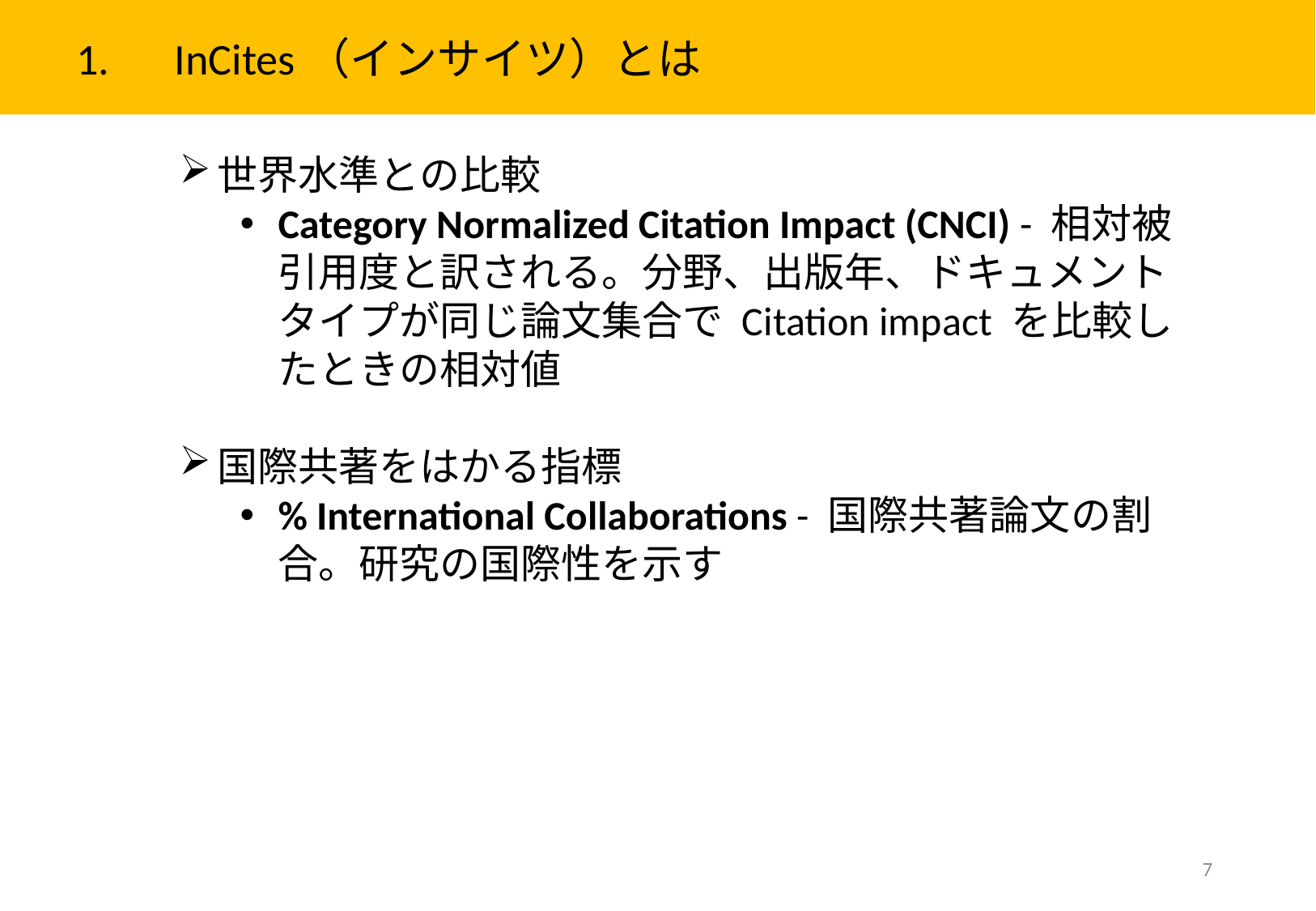

1.　InCites（インサイツ）とは
世界水準との比較
Category Normalized Citation Impact (CNCI) - 相対被引用度と訳される。分野、出版年、ドキュメントタイプが同じ論文集合で Citation impact を比較したときの相対値

国際共著をはかる指標
% International Collaborations - 国際共著論文の割合。研究の国際性を示す
7